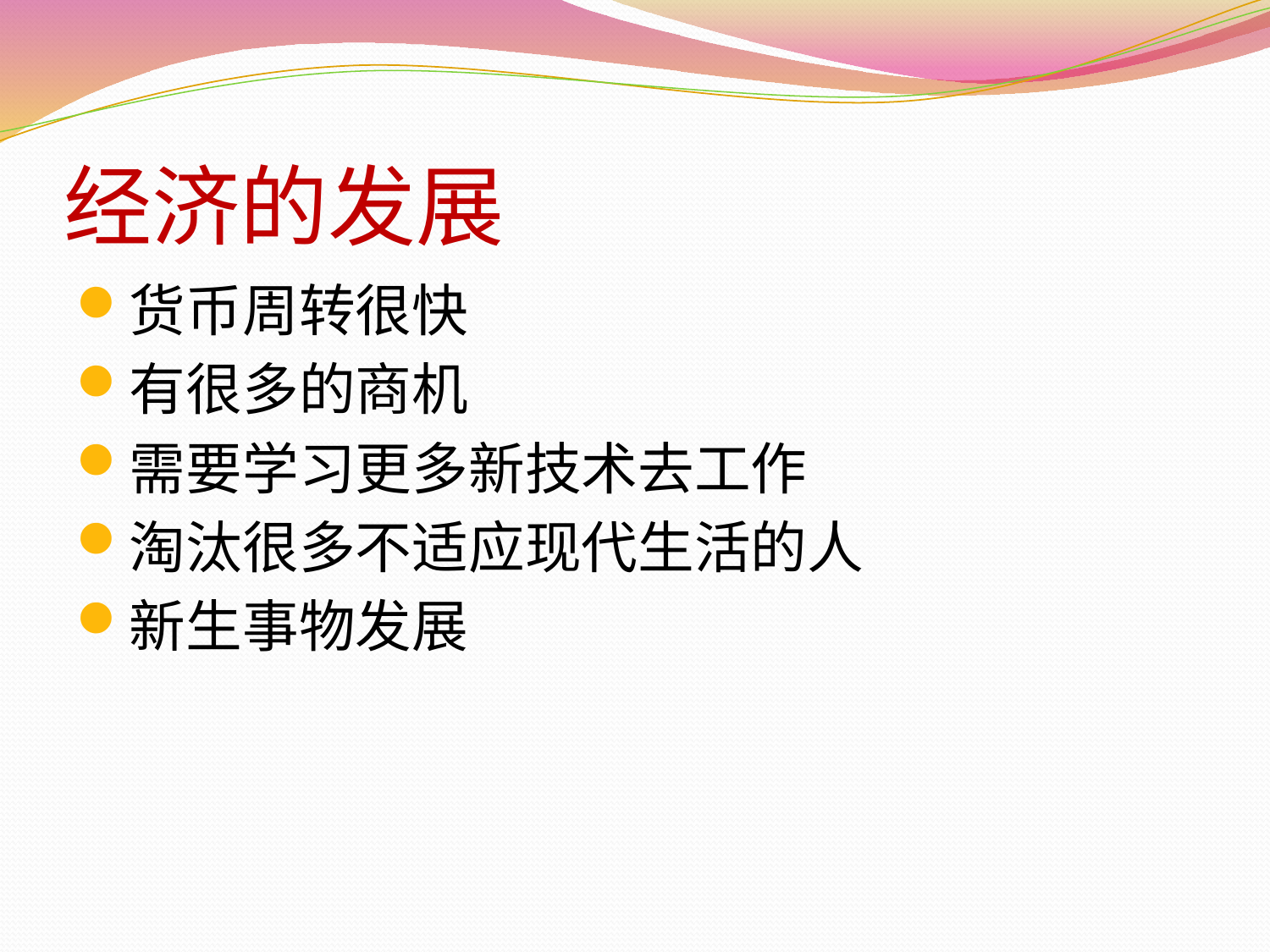

# 经济的发展
货币周转很快
有很多的商机
需要学习更多新技术去工作
淘汰很多不适应现代生活的人
新生事物发展